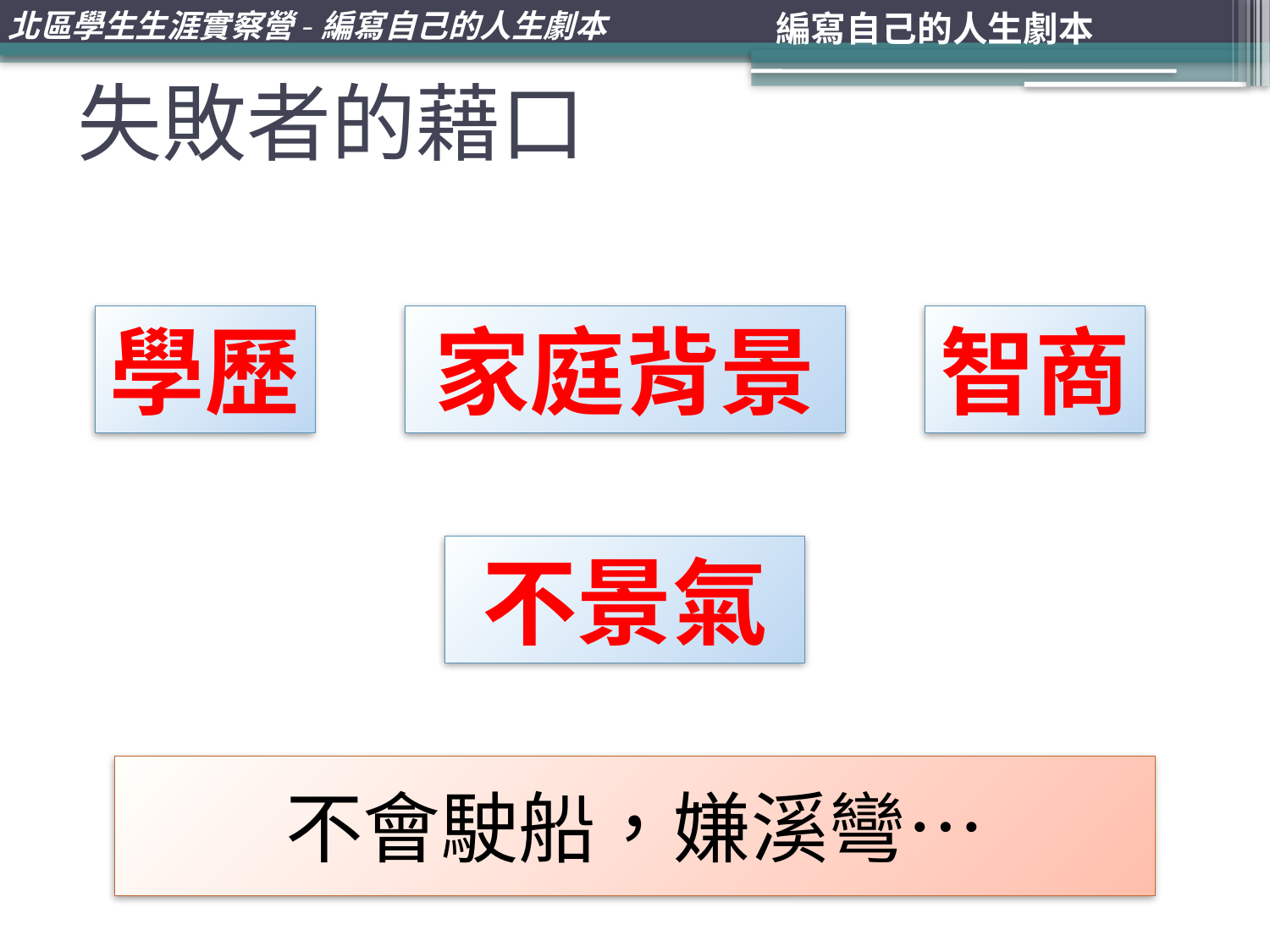

# 失敗者的藉口
學歷
家庭背景
智商
不景氣
不會駛船，嫌溪彎…